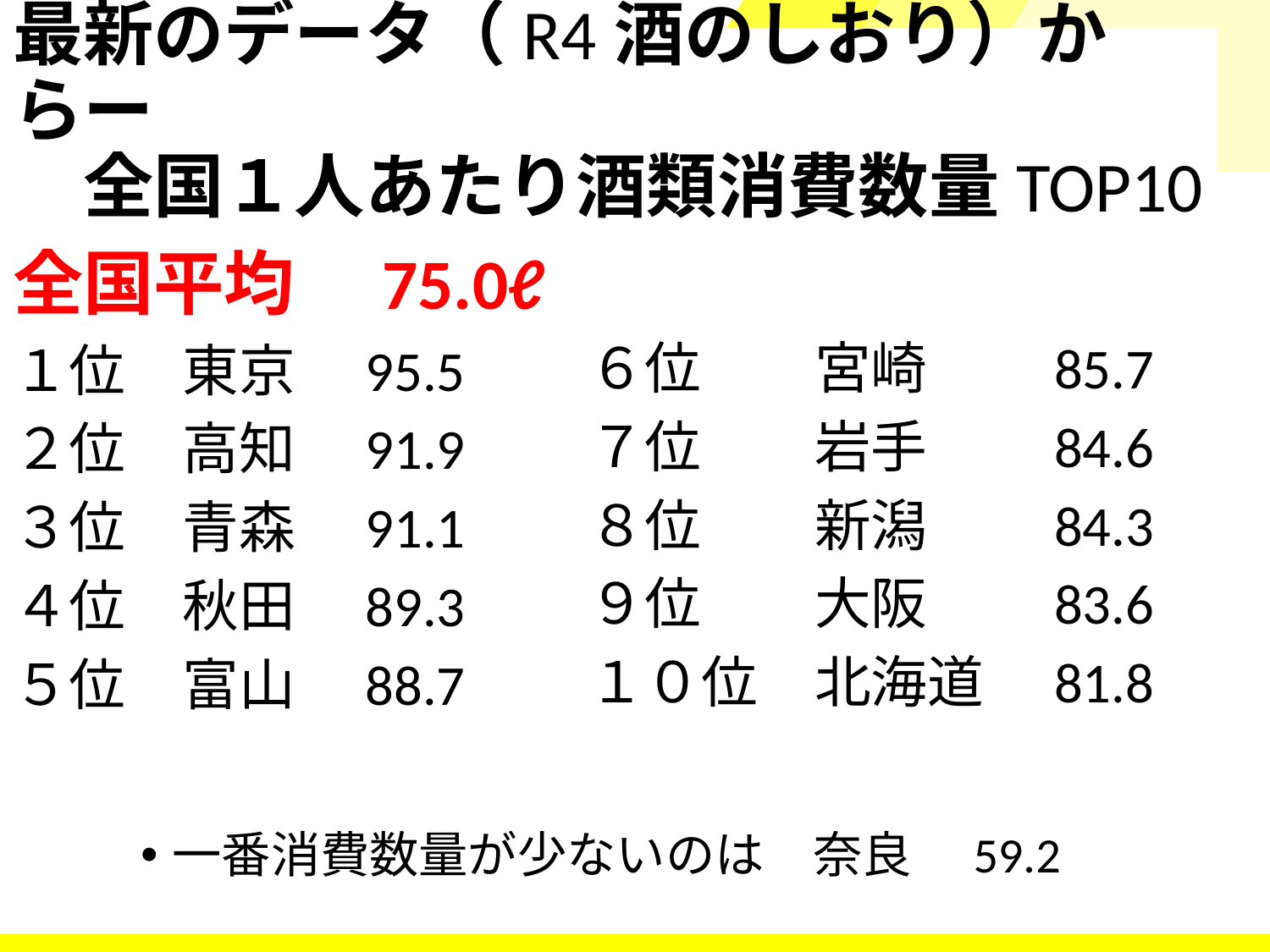

# 最新のデータ（R4酒のしおり）からー 　全国１人あたり酒類消費数量TOP10
全国平均　75.0ℓ
１位　東京　95.5
２位　高知　91.9
３位　青森　91.1
４位　秋田　89.3
５位　富山　88.7
６位　　宮崎　　85.7
７位　　岩手　　84.6
８位　　新潟　　84.3
９位　　大阪　　83.6
１０位　北海道　81.8

一番消費数量が少ないのは　奈良　59.2